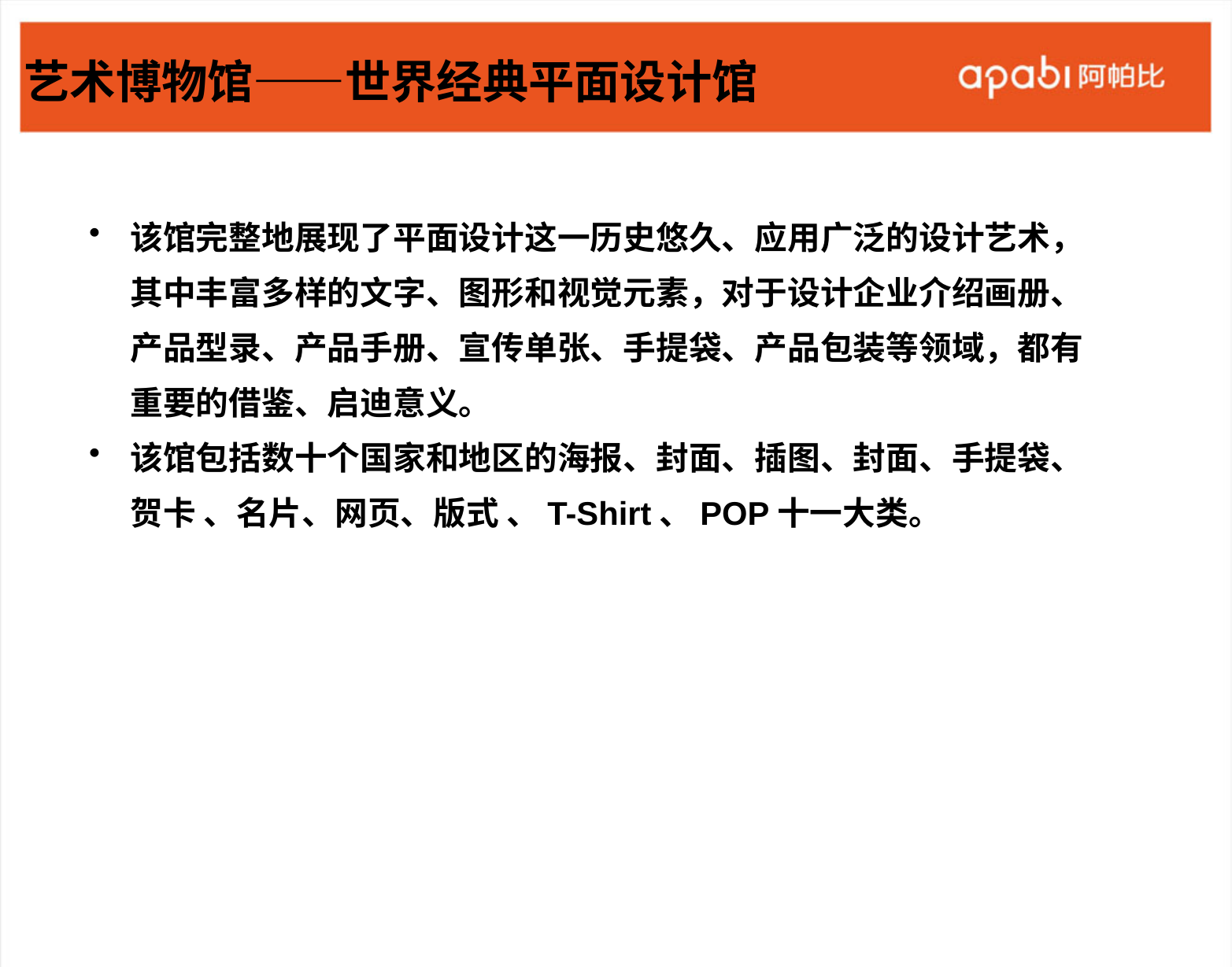

艺术博物馆——世界经典平面设计馆
该馆完整地展现了平面设计这一历史悠久、应用广泛的设计艺术，其中丰富多样的文字、图形和视觉元素，对于设计企业介绍画册、产品型录、产品手册、宣传单张、手提袋、产品包装等领域，都有重要的借鉴、启迪意义。
该馆包括数十个国家和地区的海报、封面、插图、封面、手提袋、贺卡 、名片、网页、版式 、T-Shirt、POP十一大类。